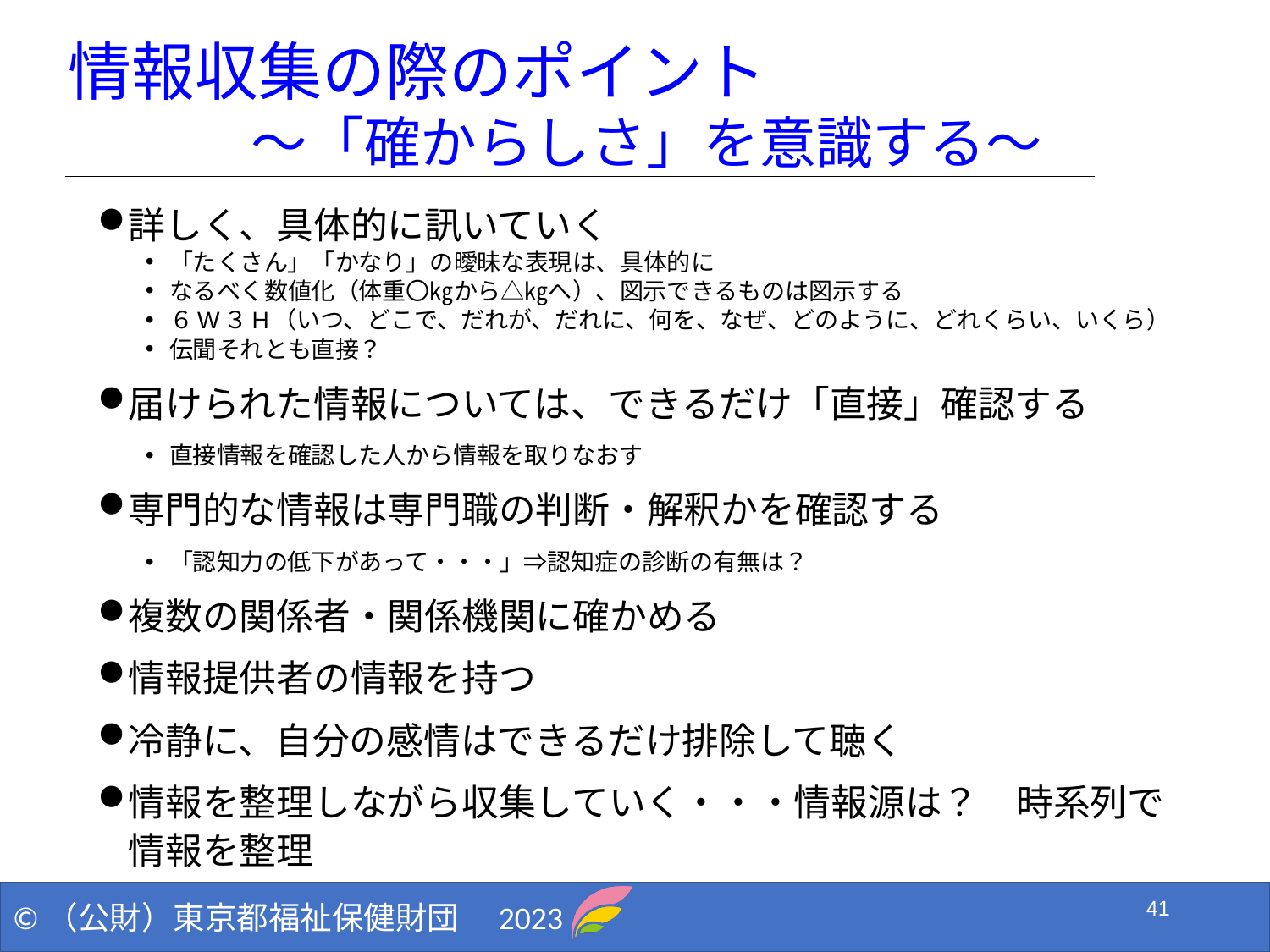

# 情報収集の際のポイント 　　　～「確からしさ」を意識する～
詳しく、具体的に訊いていく
「たくさん」「かなり」の曖昧な表現は、具体的に
なるべく数値化（体重〇㎏から△㎏へ）、図示できるものは図示する
６W３H（いつ、どこで、だれが、だれに、何を、なぜ、どのように、どれくらい、いくら）
伝聞それとも直接？
届けられた情報については、できるだけ「直接」確認する
直接情報を確認した人から情報を取りなおす
専門的な情報は専門職の判断・解釈かを確認する
「認知力の低下があって・・・」⇒認知症の診断の有無は？
複数の関係者・関係機関に確かめる
情報提供者の情報を持つ
冷静に、自分の感情はできるだけ排除して聴く
情報を整理しながら収集していく・・・情報源は？　時系列で情報を整理
41